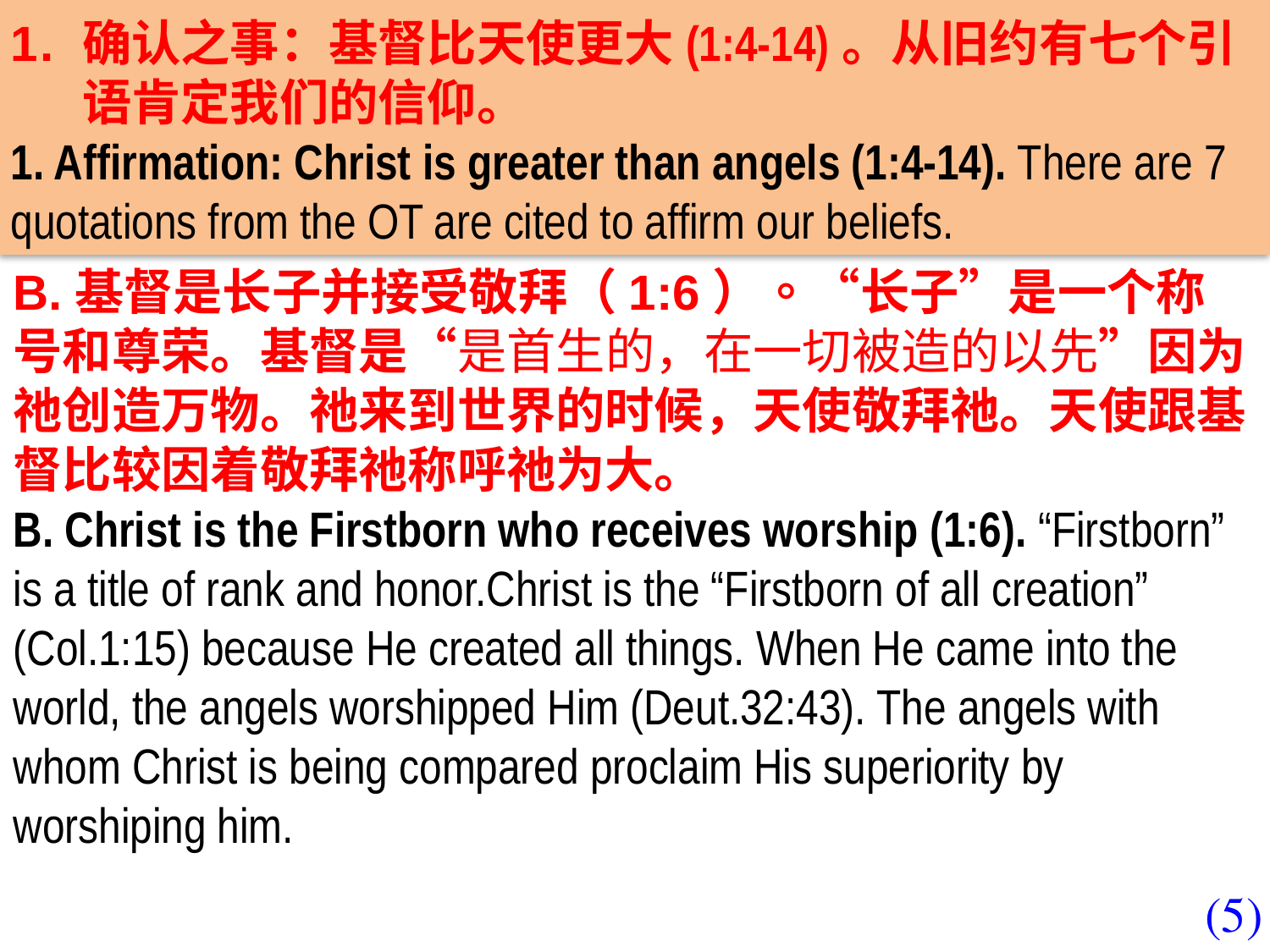

确认之事：基督比天使更大(1:4-14)。从旧约有七个引语肯定我们的信仰。
1. Affirmation: Christ is greater than angels (1:4-14). There are 7 quotations from the OT are cited to affirm our beliefs.
B.基督是长子并接受敬拜（1:6）。“长子”是一个称号和尊荣。基督是“是首生的，在一切被造的以先”因为祂创造万物。祂来到世界的时候，天使敬拜祂。天使跟基督比较因着敬拜祂称呼祂为大。
B. Christ is the Firstborn who receives worship (1:6). “Firstborn” is a title of rank and honor.Christ is the “Firstborn of all creation” (Col.1:15) because He created all things. When He came into the world, the angels worshipped Him (Deut.32:43). The angels with whom Christ is being compared proclaim His superiority by worshiping him.
(5)